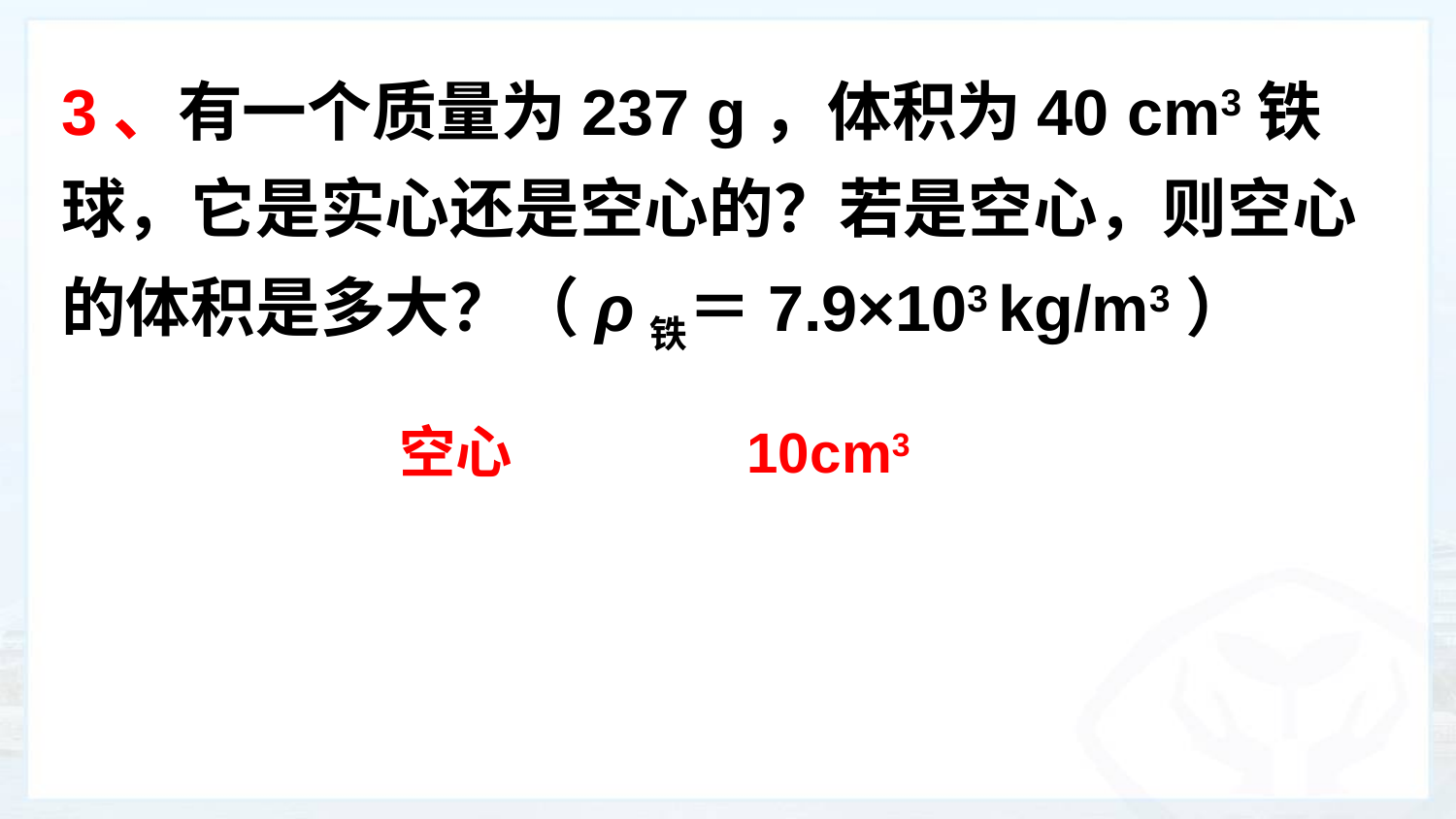

3、有一个质量为237 g，体积为40 cm3铁球，它是实心还是空心的？若是空心，则空心的体积是多大？（ρ铁＝7.9×103 kg/m3）
空心
10cm3